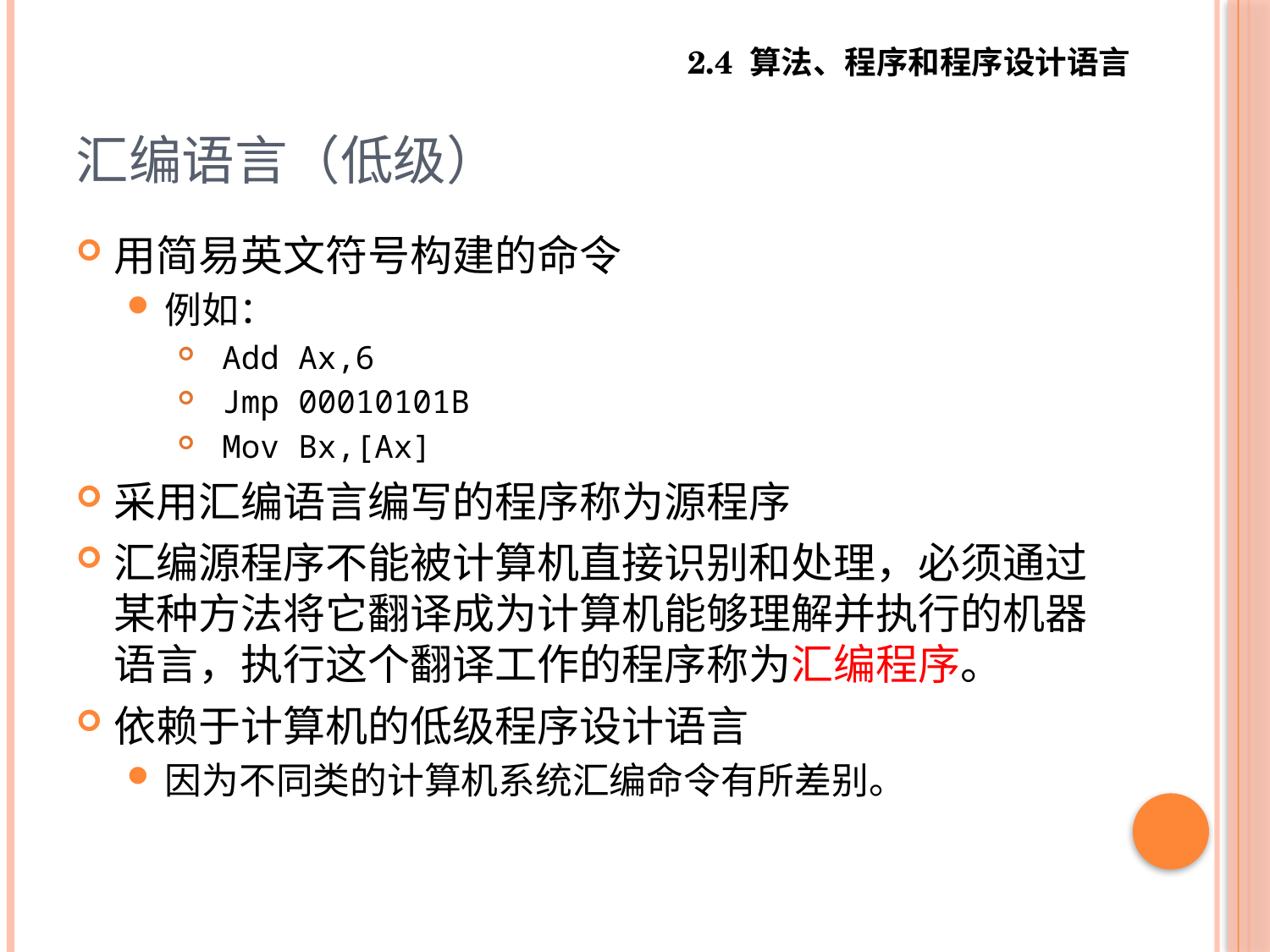

2.4 算法、程序和程序设计语言
# 汇编语言（低级）
用简易英文符号构建的命令
例如：
 Add Ax,6
 Jmp 00010101B
 Mov Bx,[Ax]
采用汇编语言编写的程序称为源程序
汇编源程序不能被计算机直接识别和处理，必须通过某种方法将它翻译成为计算机能够理解并执行的机器语言，执行这个翻译工作的程序称为汇编程序。
依赖于计算机的低级程序设计语言
因为不同类的计算机系统汇编命令有所差别。